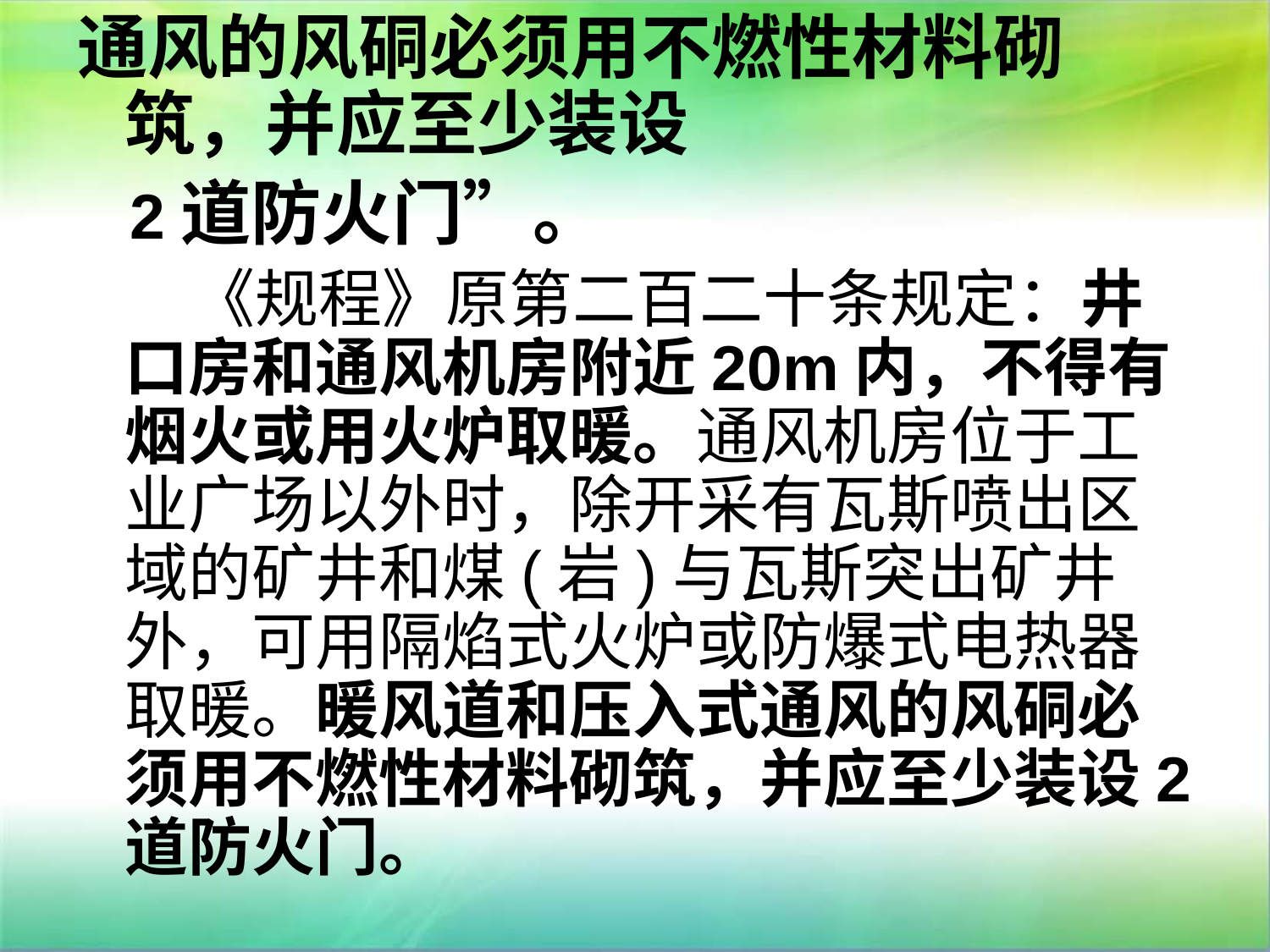

通风的风硐必须用不燃性材料砌筑，并应至少装设
   2道防火门”。
       《规程》原第二百二十条规定：井口房和通风机房附近20m内，不得有烟火或用火炉取暖。通风机房位于工业广场以外时，除开采有瓦斯喷出区域的矿井和煤(岩)与瓦斯突出矿井外，可用隔焰式火炉或防爆式电热器取暖。暖风道和压入式通风的风硐必须用不燃性材料砌筑，并应至少装设2道防火门。